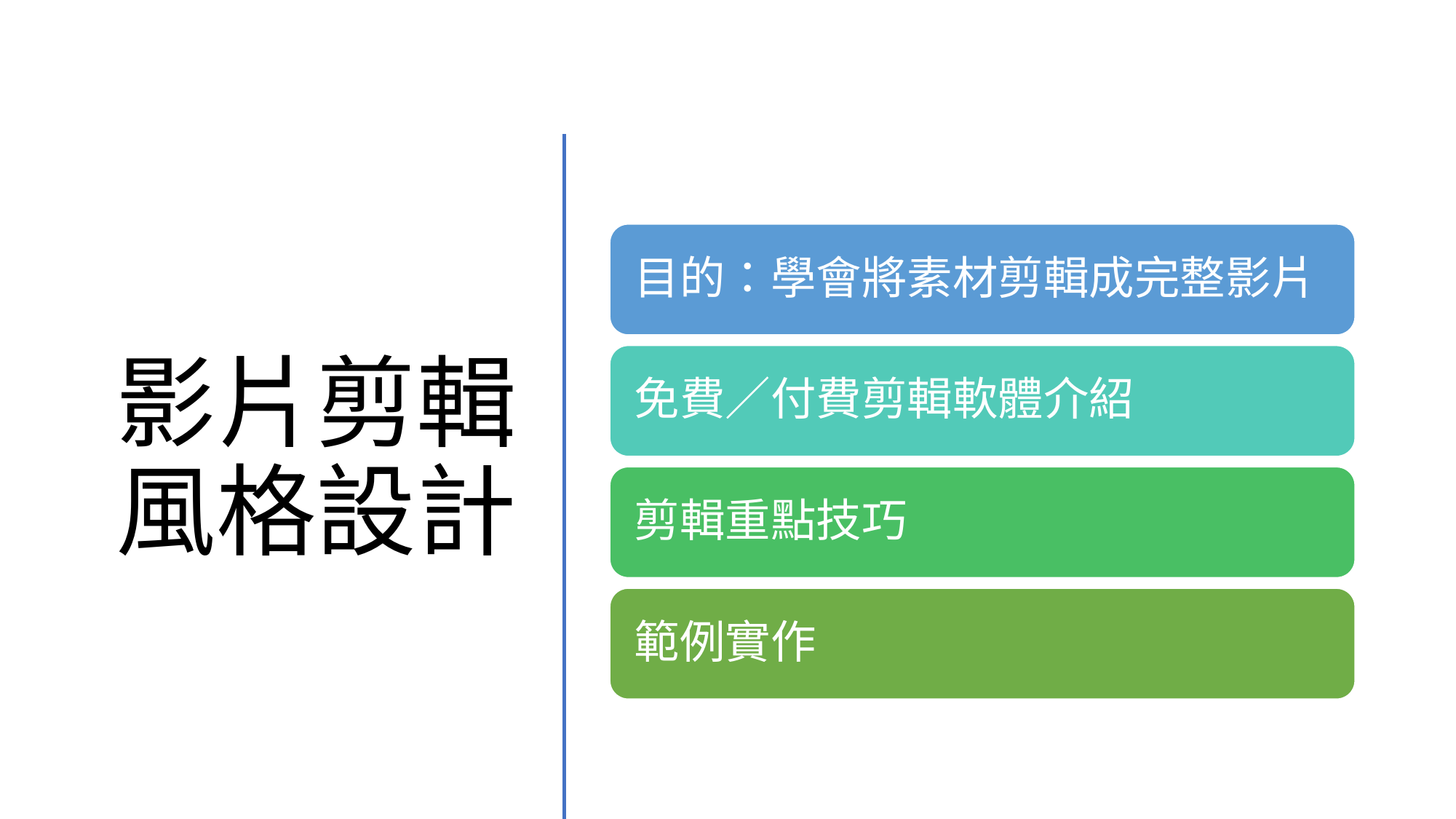

# 影片剪輯 風格設計
目的：學會將素材剪輯成完整影片
免費／付費剪輯軟體介紹
剪輯重點技巧
範例實作